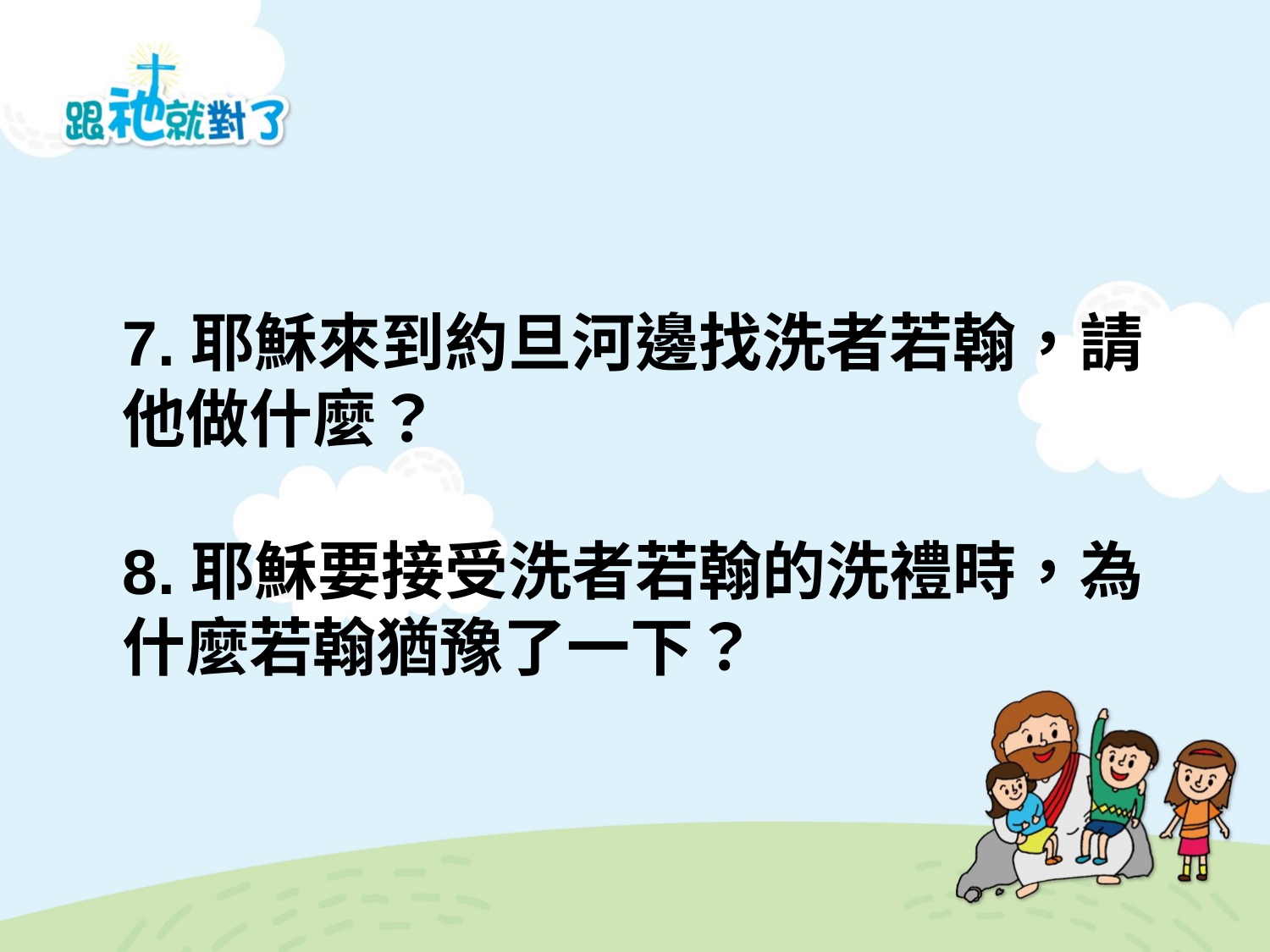

7.耶穌來到約旦河邊找洗者若翰，請他做什麼？

8.耶穌要接受洗者若翰的洗禮時，為什麼若翰猶豫了一下？